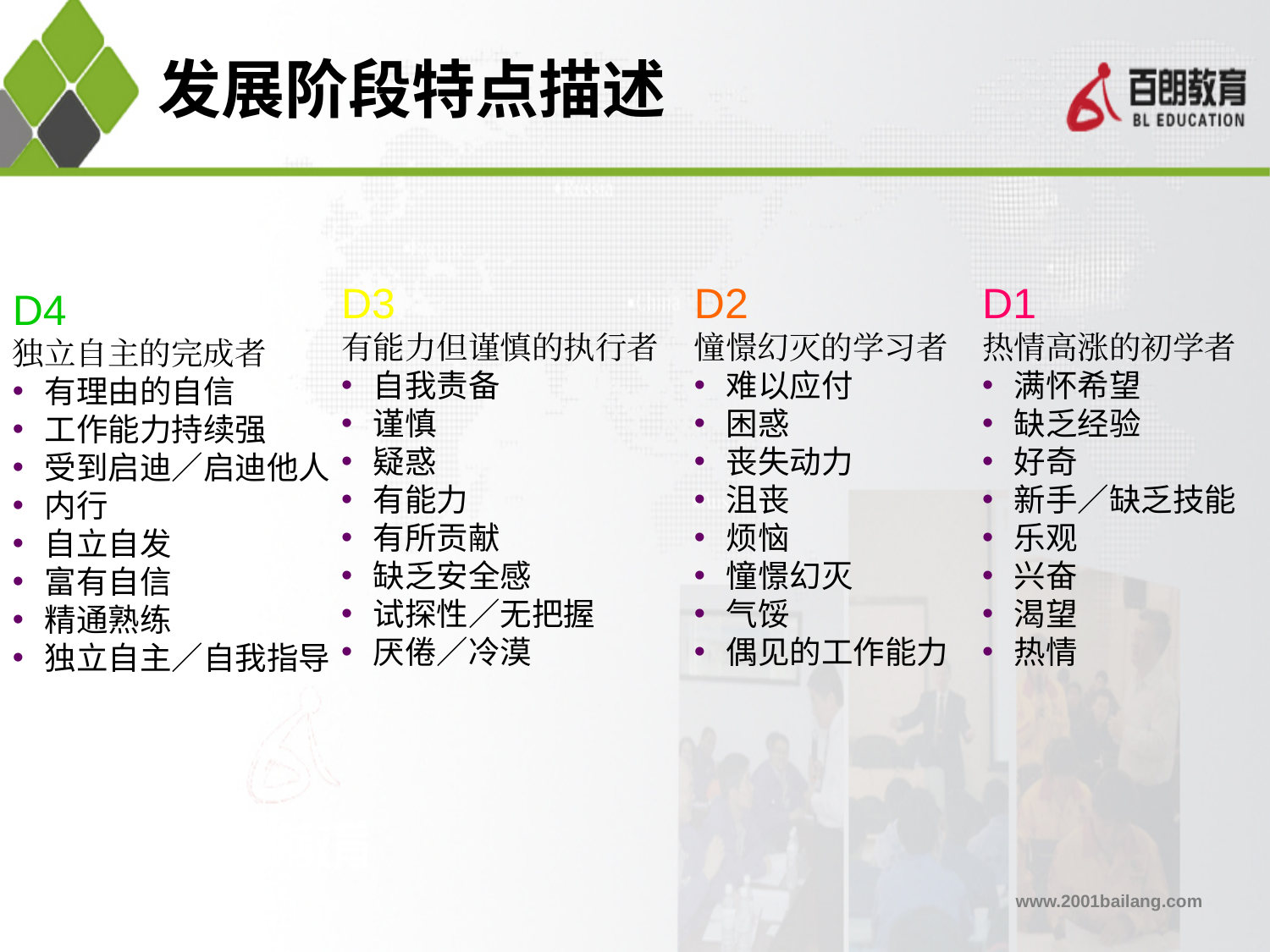

# 发展阶段特点描述
D3
有能力但谨慎的执行者
自我责备
谨慎
疑惑
有能力
有所贡献
缺乏安全感
试探性／无把握
厌倦／冷漠
D2
憧憬幻灭的学习者
难以应付
困惑
丧失动力
沮丧
烦恼
憧憬幻灭
气馁
偶见的工作能力
D1
热情高涨的初学者
满怀希望
缺乏经验
好奇
新手／缺乏技能
乐观
兴奋
渴望
热情

D4
独立自主的完成者
有理由的自信
工作能力持续强
受到启迪／启迪他人
内行
自立自发
富有自信
精通熟练
独立自主／自我指导